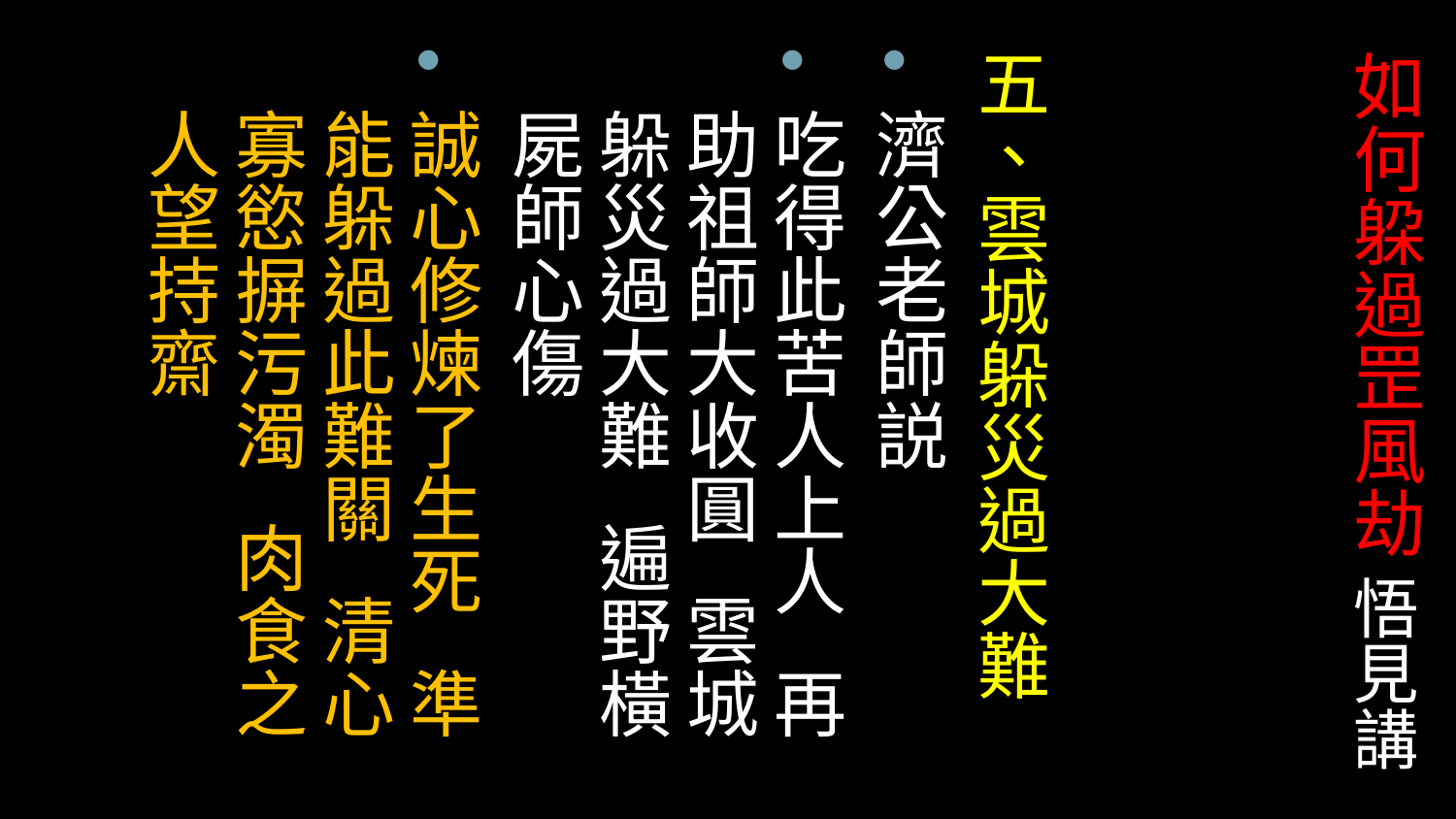

五、雲城躲災過大難
濟公老師説
吃得此苦人上人   再助祖師大收圓   雲城躲災過大難   遍野橫屍師心傷
誠心修煉了生死   準能躲過此難關   清心寡慾摒污濁   肉食之人望持齋

# 如何躱過罡風劫 悟見講